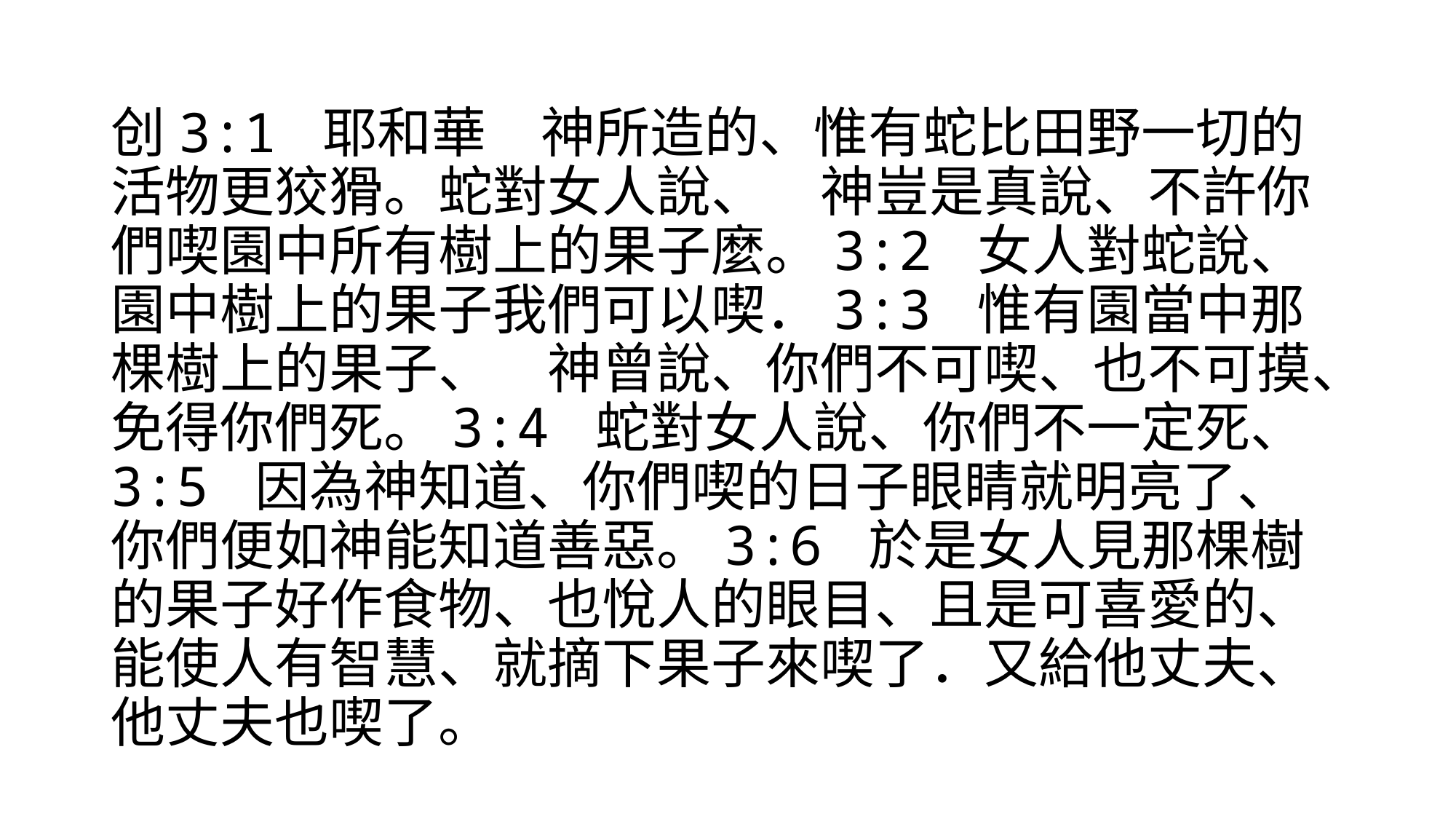

#
创3:1 耶和華　神所造的、惟有蛇比田野一切的活物更狡猾。蛇對女人說、　神豈是真說、不許你們喫園中所有樹上的果子麼。3:2 女人對蛇說、園中樹上的果子我們可以喫．3:3 惟有園當中那棵樹上的果子、　神曾說、你們不可喫、也不可摸、免得你們死。3:4 蛇對女人說、你們不一定死、3:5 因為神知道、你們喫的日子眼睛就明亮了、你們便如神能知道善惡。3:6 於是女人見那棵樹的果子好作食物、也悅人的眼目、且是可喜愛的、能使人有智慧、就摘下果子來喫了．又給他丈夫、他丈夫也喫了。